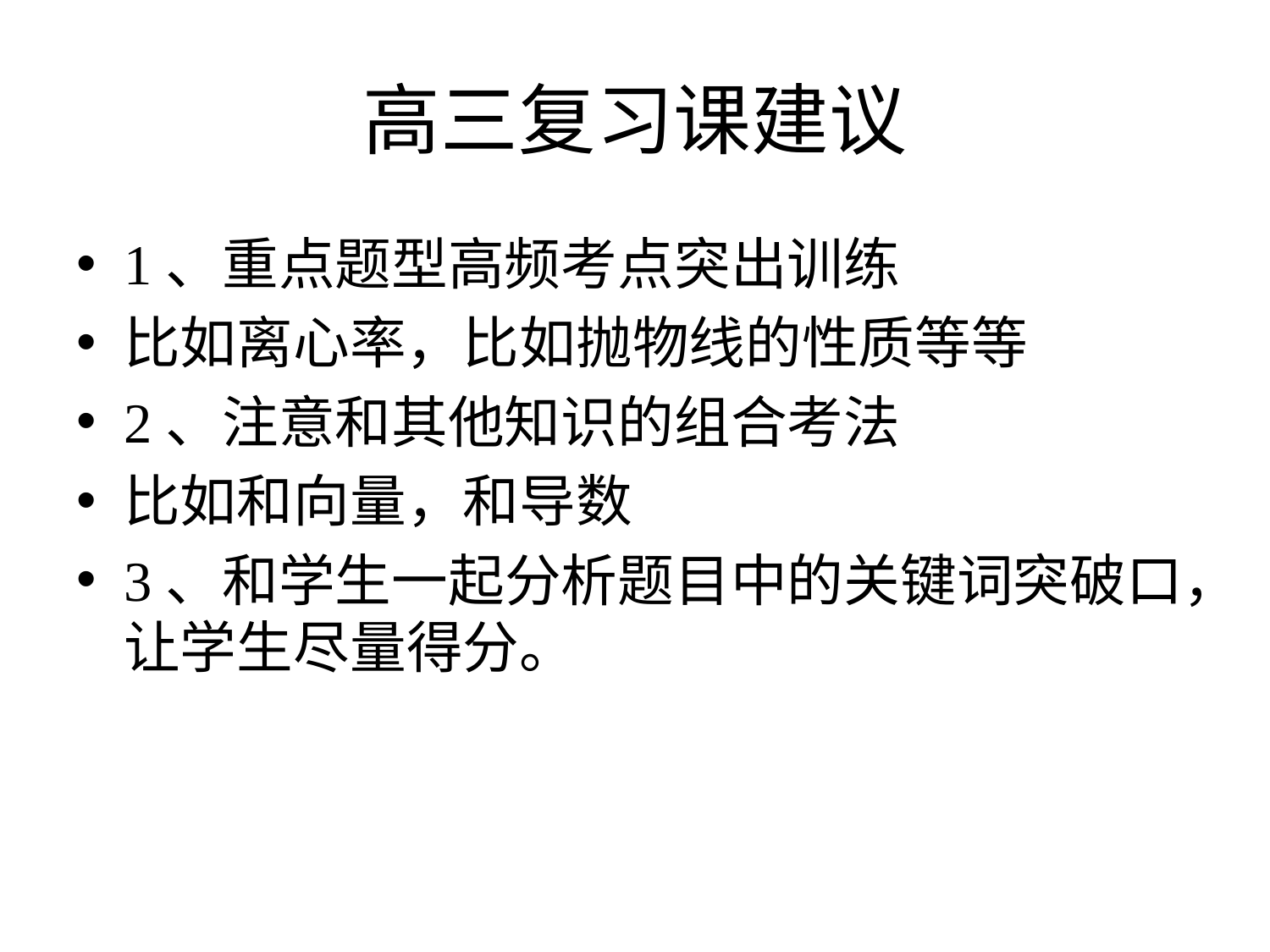

# 高三复习课建议
1、重点题型高频考点突出训练
比如离心率，比如抛物线的性质等等
2、注意和其他知识的组合考法
比如和向量，和导数
3、和学生一起分析题目中的关键词突破口，让学生尽量得分。